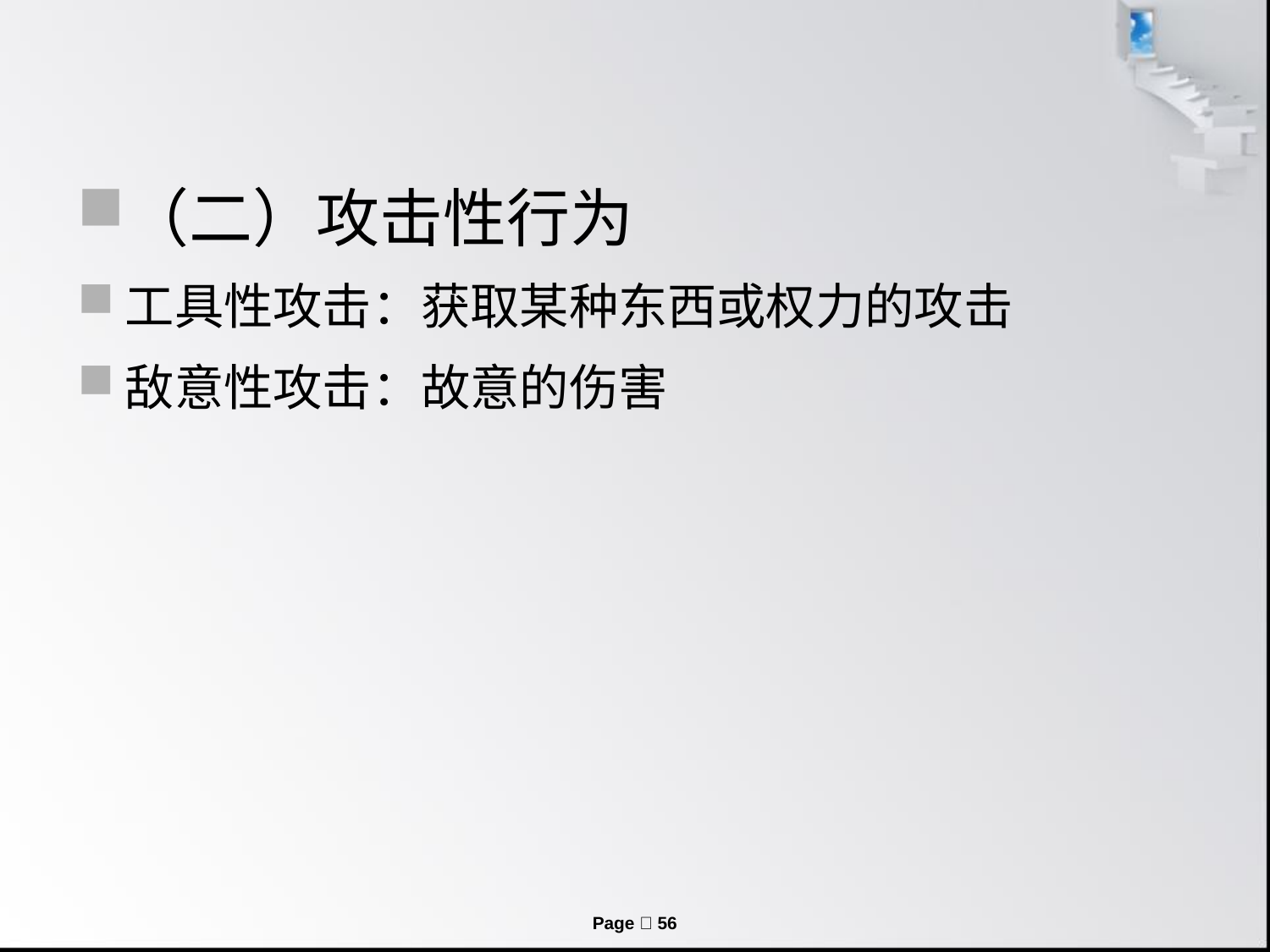

#
（二）攻击性行为
工具性攻击：获取某种东西或权力的攻击
敌意性攻击：故意的伤害